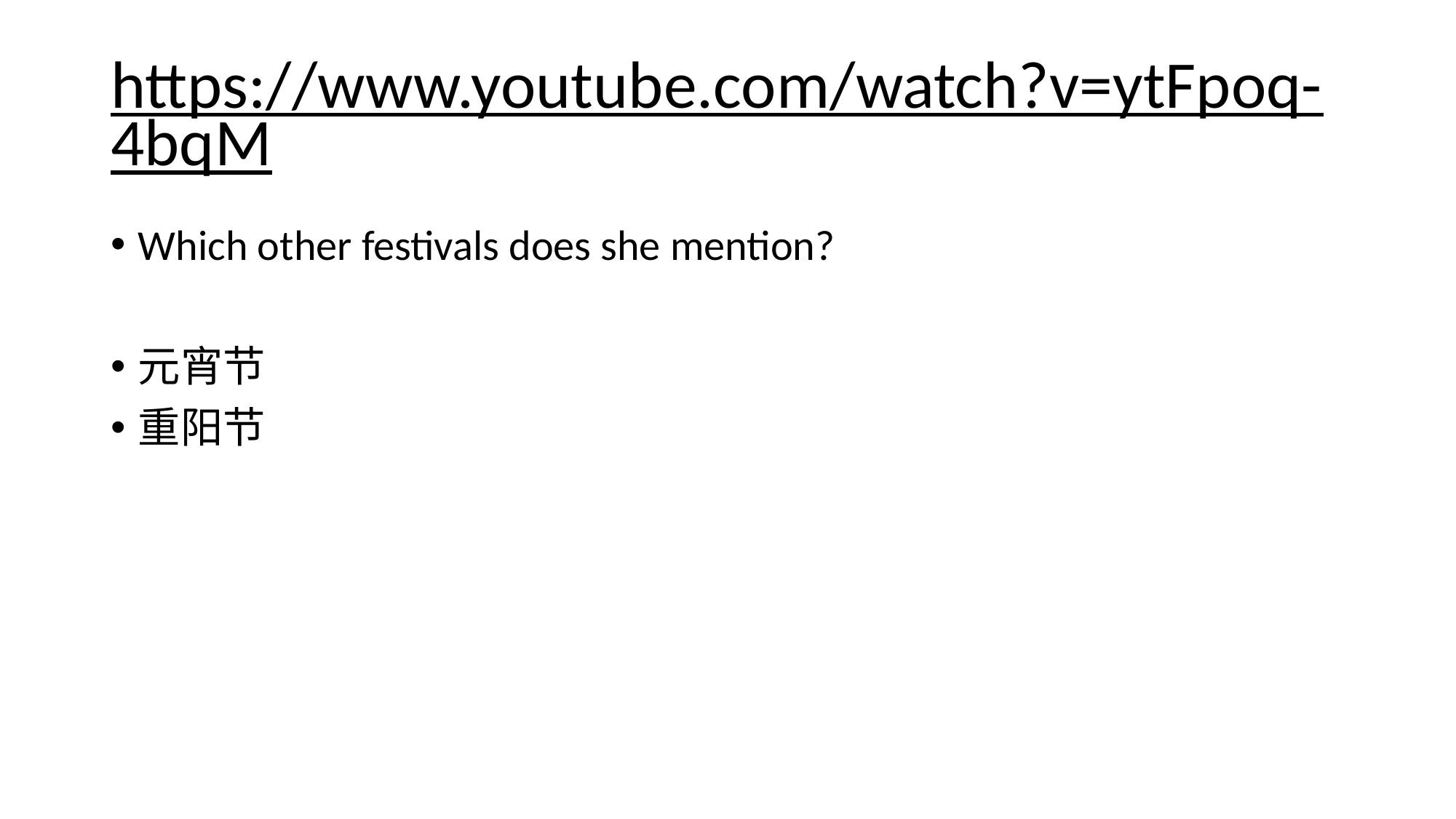

# https://www.youtube.com/watch?v=ytFpoq-4bqM
Which other festivals does she mention?

元宵节
重阳节